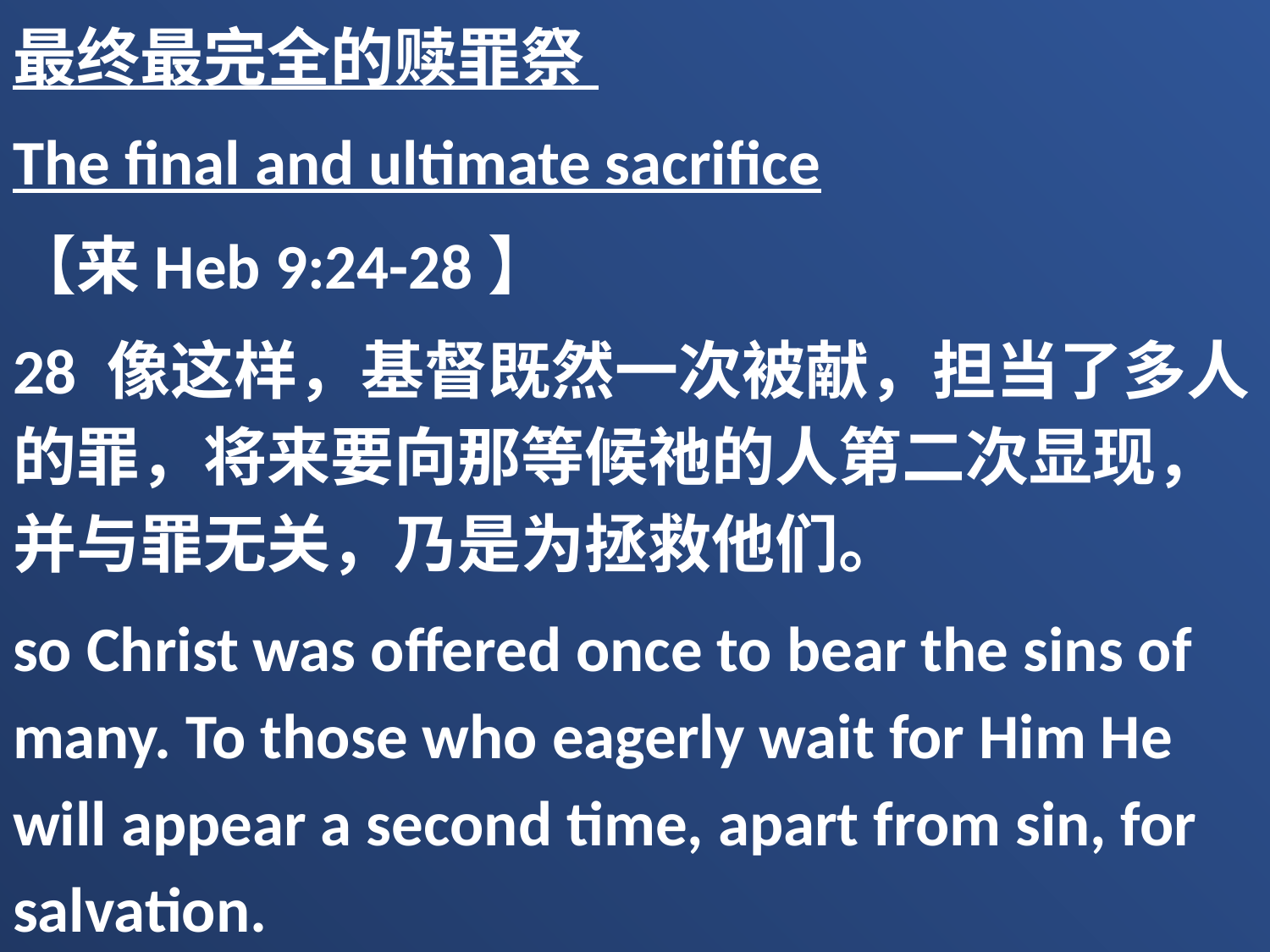

最终最完全的赎罪祭
The final and ultimate sacrifice
【来Heb 9:24-28】
28 像这样，基督既然一次被献，担当了多人的罪，将来要向那等候祂的人第二次显现，并与罪无关，乃是为拯救他们。
so Christ was offered once to bear the sins of many. To those who eagerly wait for Him He will appear a second time, apart from sin, for salvation.